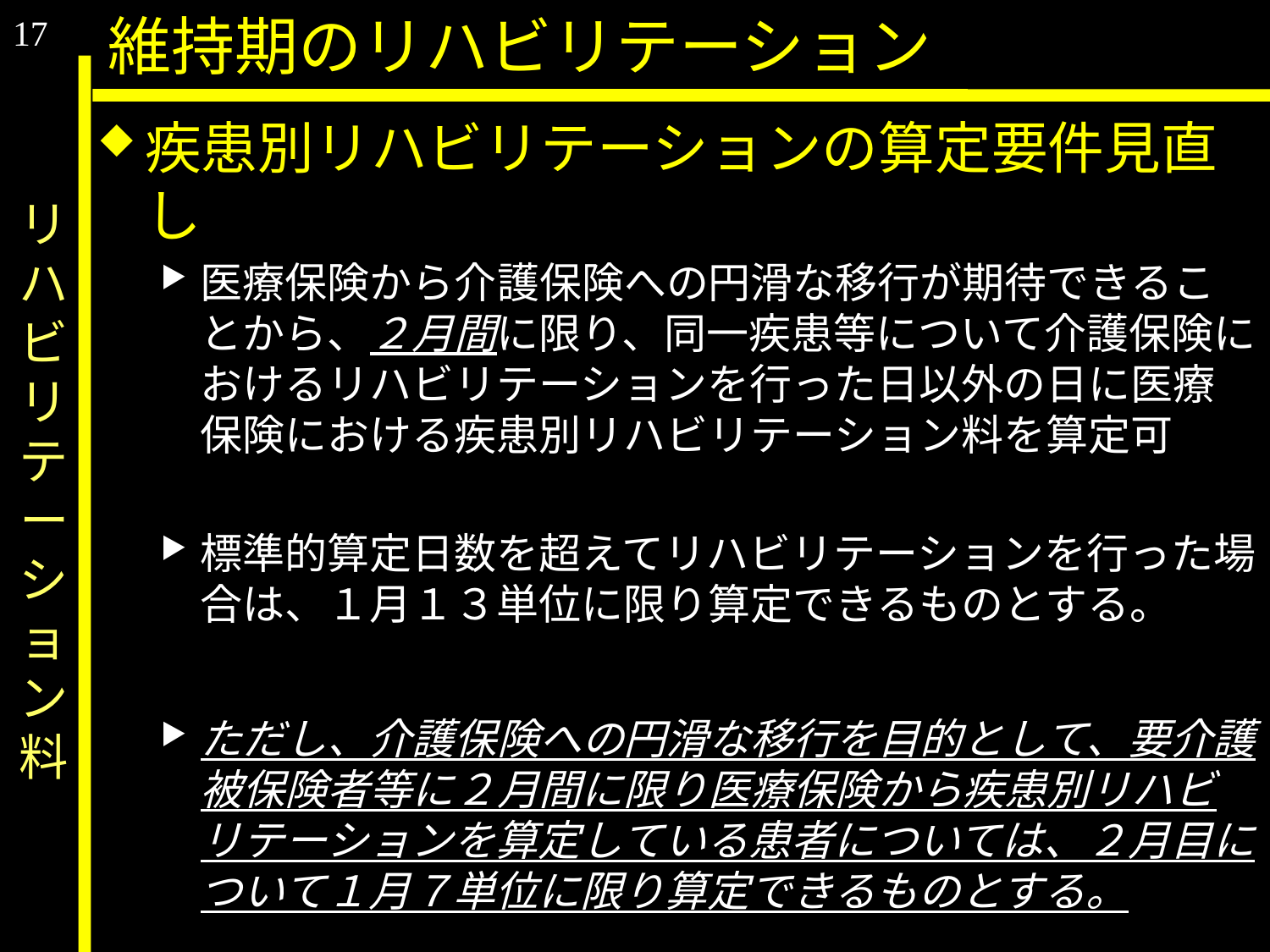

17
維持期のリハビリテーション

疾患別リハビリテーションの算定要件見直し
医療保険から介護保険への円滑な移行が期待できることから、２月間に限り、同一疾患等について介護保険におけるリハビリテーションを行った日以外の日に医療保険における疾患別リハビリテーション料を算定可

標準的算定日数を超えてリハビリテーションを行った場合は、１月１３単位に限り算定できるものとする。

ただし、介護保険への円滑な移行を目的として、要介護被保険者等に２月間に限り医療保険から疾患別リハビリテーションを算定している患者については、２月目について１月７単位に限り算定できるものとする。
リハビリテーション料